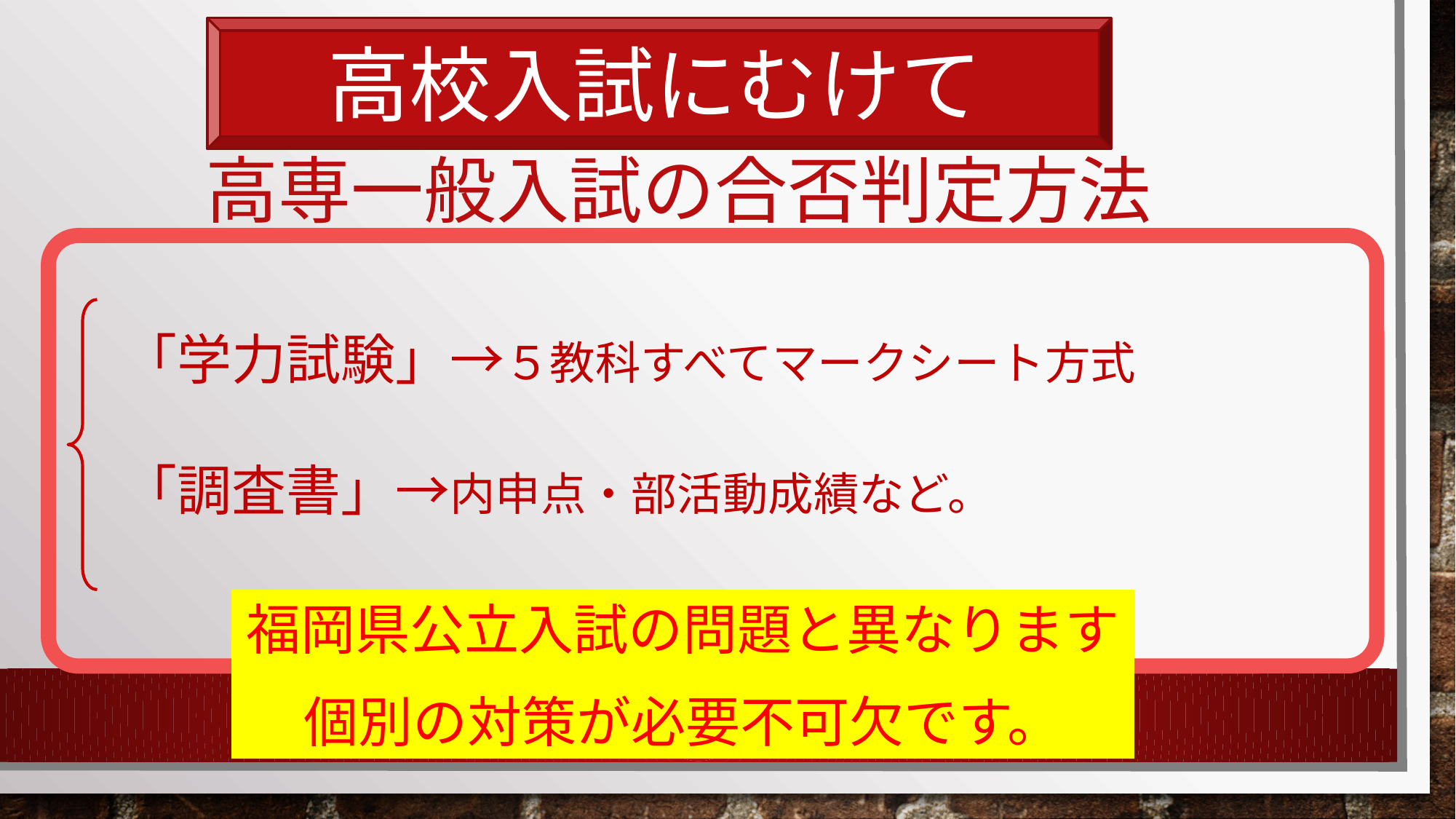

高校入試にむけて
# 高専一般入試の合否判定方法
　「学力試験」→５教科すべてマークシート方式

　「調査書」→内申点・部活動成績など。

福岡県公立入試の問題と異なります
個別の対策が必要不可欠です。